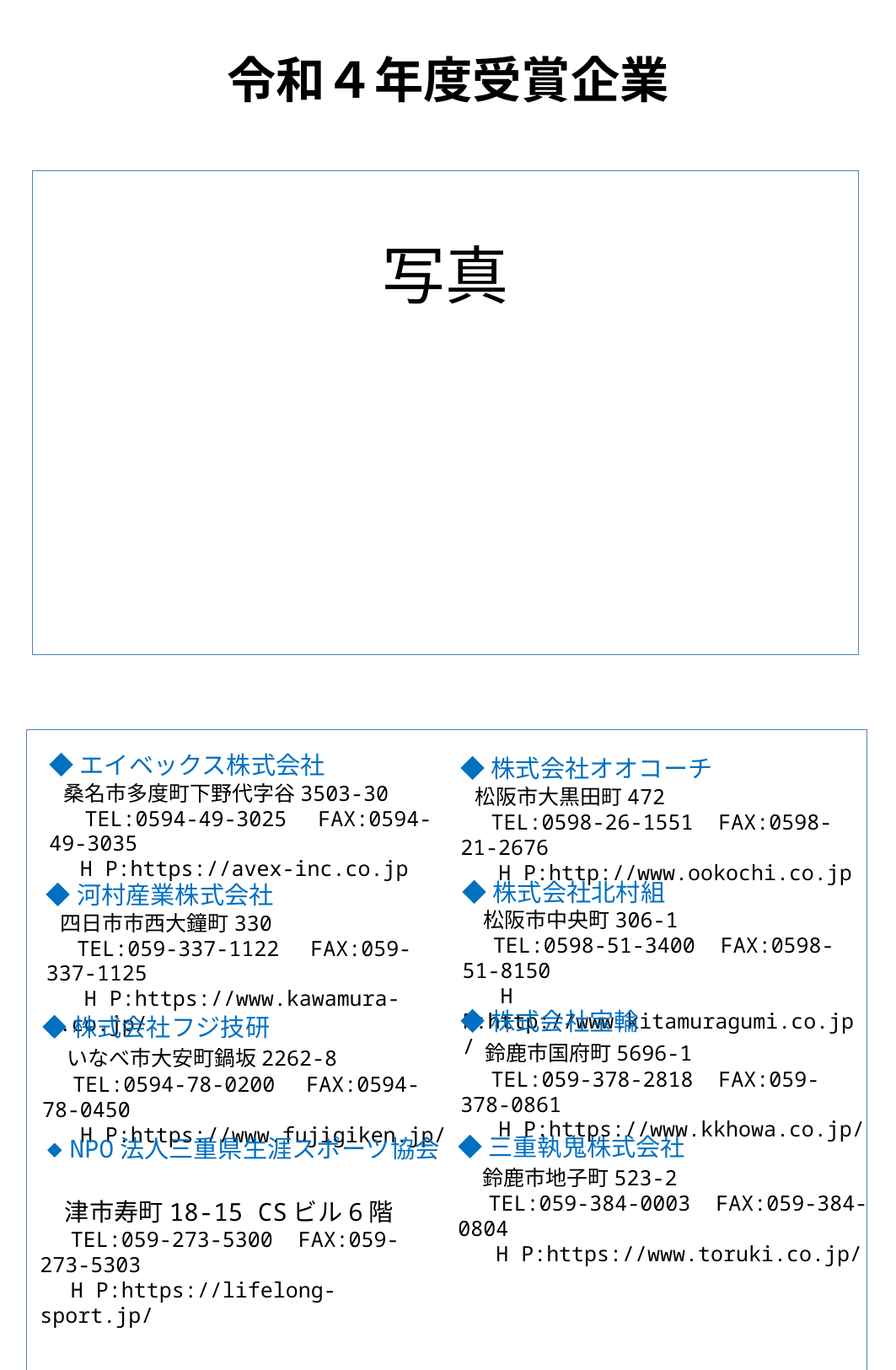

令和４年度受賞企業

写真

◆株式会社オオコーチ
  松阪市大黒田町472
　 TEL:0598-26-1551  FAX:0598-21-2676
   H P:http://www.ookochi.co.jp
◆エイベックス株式会社
  桑名市多度町下野代字谷3503-30
 　TEL:0594-49-3025　FAX:0594-49-3035
　 H P:https://avex-inc.co.jp
◆河村産業株式会社
  四日市市西大鐘町330
　 TEL:059-337-1122　FAX:059-337-1125
   H P:https://www.kawamura-s.co.jp/
◆株式会社北村組
　松阪市中央町306-1
　 TEL:0598-51-3400  FAX:0598-51-8150
   H P:http://www.kitamuragumi.co.jp/
◆株式会社宝輪
　鈴鹿市国府町5696-1
　 TEL:059-378-2818  FAX:059-378-0861
   H P:https://www.kkhowa.co.jp/
◆株式会社フジ技研
　いなべ市大安町鍋坂2262-8
　 TEL:0594-78-0200　FAX:0594-78-0450
   H P:https://www.fujigiken.jp/
◆三重執鬼株式会社
　鈴鹿市地子町523-2
　 TEL:059-384-0003  FAX:059-384-0804
   H P:https://www.toruki.co.jp/
◆NPO法人三重県生涯スポーツ協会
　津市寿町18-15 CSビル6階
　 TEL:059-273-5300  FAX:059-273-5303
　 H P:https://lifelong-sport.jp/